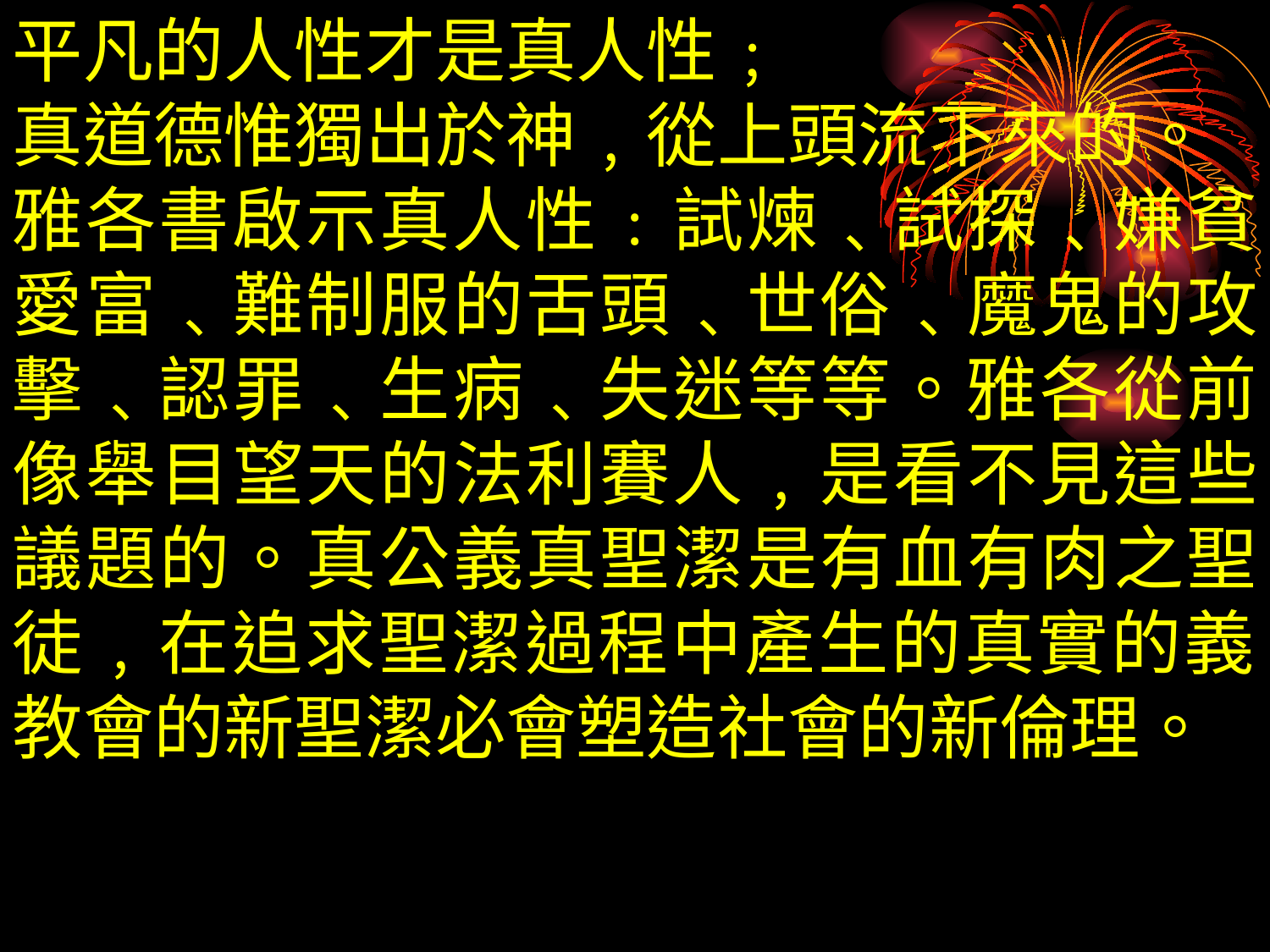

平凡的人性才是真人性﹔
真道德惟獨出於神﹐從上頭流下來的。
雅各書啟示真人性﹕試煉﹑試探﹑嫌貧愛富﹑難制服的舌頭﹑世俗﹑魔鬼的攻擊﹑認罪﹑生病﹑失迷等等。雅各從前像舉目望天的法利賽人﹐是看不見這些議題的。真公義真聖潔是有血有肉之聖徒﹐在追求聖潔過程中產生的真實的義。教會的新聖潔必會塑造社會的新倫理。